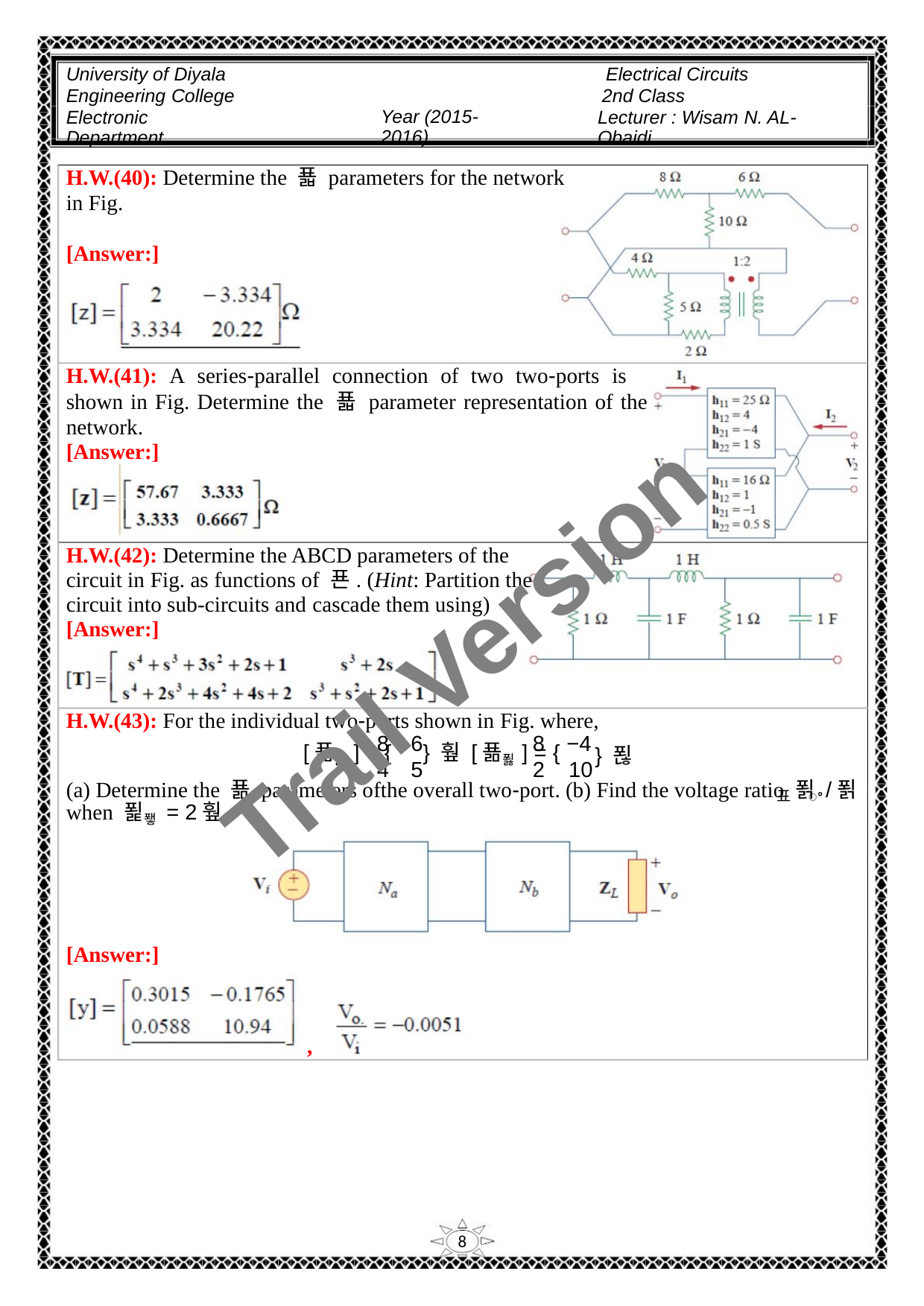

University of Diyala
Engineering College
Electronic Department
Electrical Circuits
2nd Class
Lecturer : Wisam N. AL-Obaidi
Year (2015-2016)
H.W.(40): Determine the 푧 parameters for the network
in Fig.
[Answer:]
H.W.(41): A series‐parallel connection of two two‐ports is
shown in Fig. Determine the 푧 parameter representation of the
network.
[Answer:]
H.W.(42): Determine the ABCD parameters of the
circuit in Fig. as functions of 푠. (Hint: Partition the
circuit into sub-circuits and cascade them using)
[Answer:]
Trail Version
Trail Version
Trail Version
Trail Version
Trail Version
Trail Version
Trail Version
Trail Version
Trail Version
Trail Version
Trail Version
Trail Version
Trail Version
H.W.(43): For the individual two‐ports shown in Fig. where,
8 6
4 5
8 −4
2 10
[푧푎] = {
} 훺 [푦푏] = {
} 푆
(a) Determine the 푦 parameters ofthe overall two‐port. (b) Find the voltage ratio 푉 /푉
표
ꢀ
when 푍퐿 = 2훺.
[Answer:]
,
8